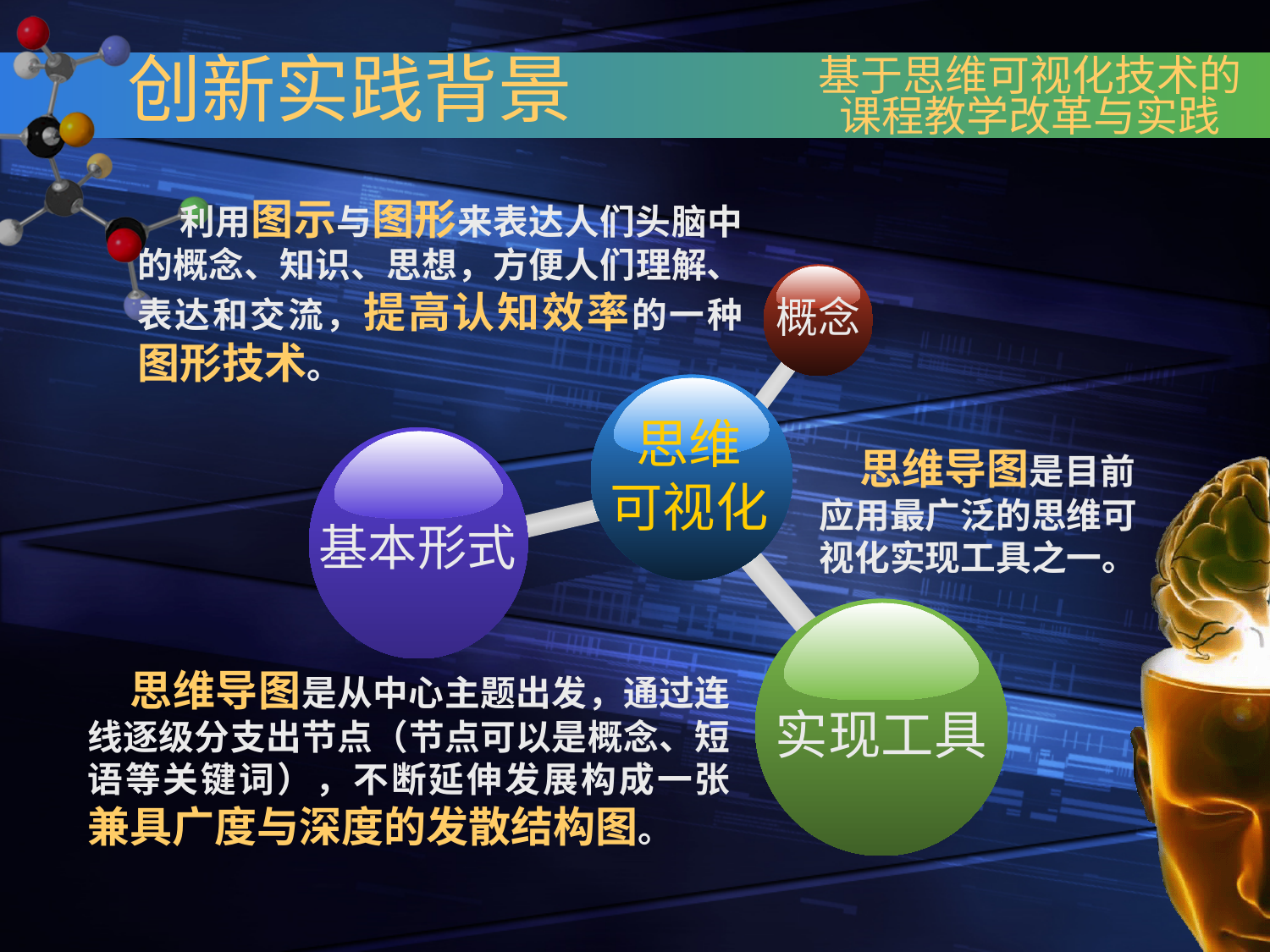

# 创新实践背景
基于思维可视化技术的
课程教学改革与实践
    利用图示与图形来表达人们头脑中的概念、知识、思想，方便人们理解、表达和交流，提高认知效率的一种图形技术。

概念

基本形式

实现工具

思维
可视化
    思维导图是目前应用最广泛的思维可视化实现工具之一。
    思维导图是从中心主题出发，通过连线逐级分支出节点（节点可以是概念、短语等关键词），不断延伸发展构成一张兼具广度与深度的发散结构图。